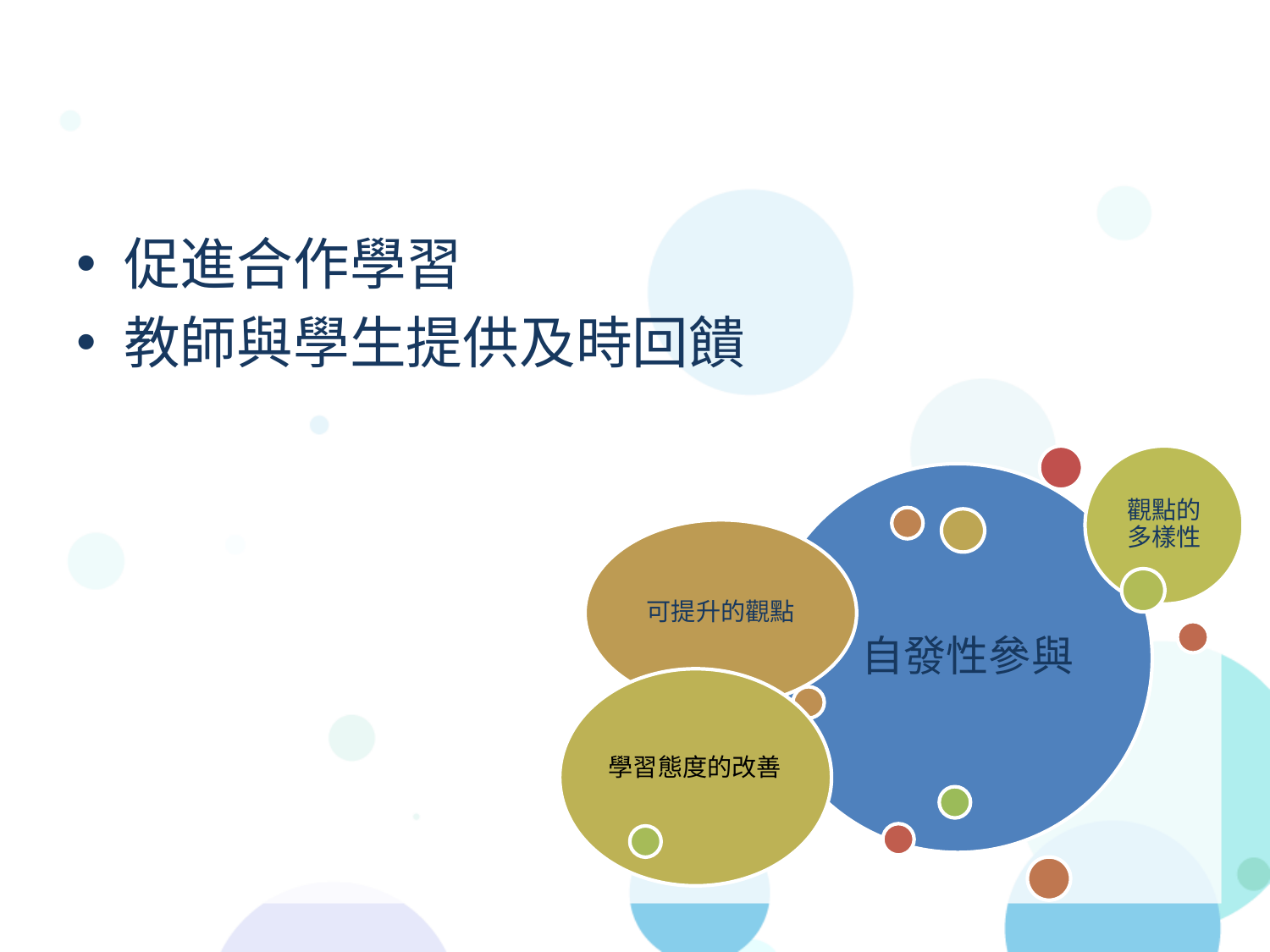

#
促進合作學習
教師與學生提供及時回饋

 自發性參與
可提升的觀點
觀點的多樣性
學習態度的改善